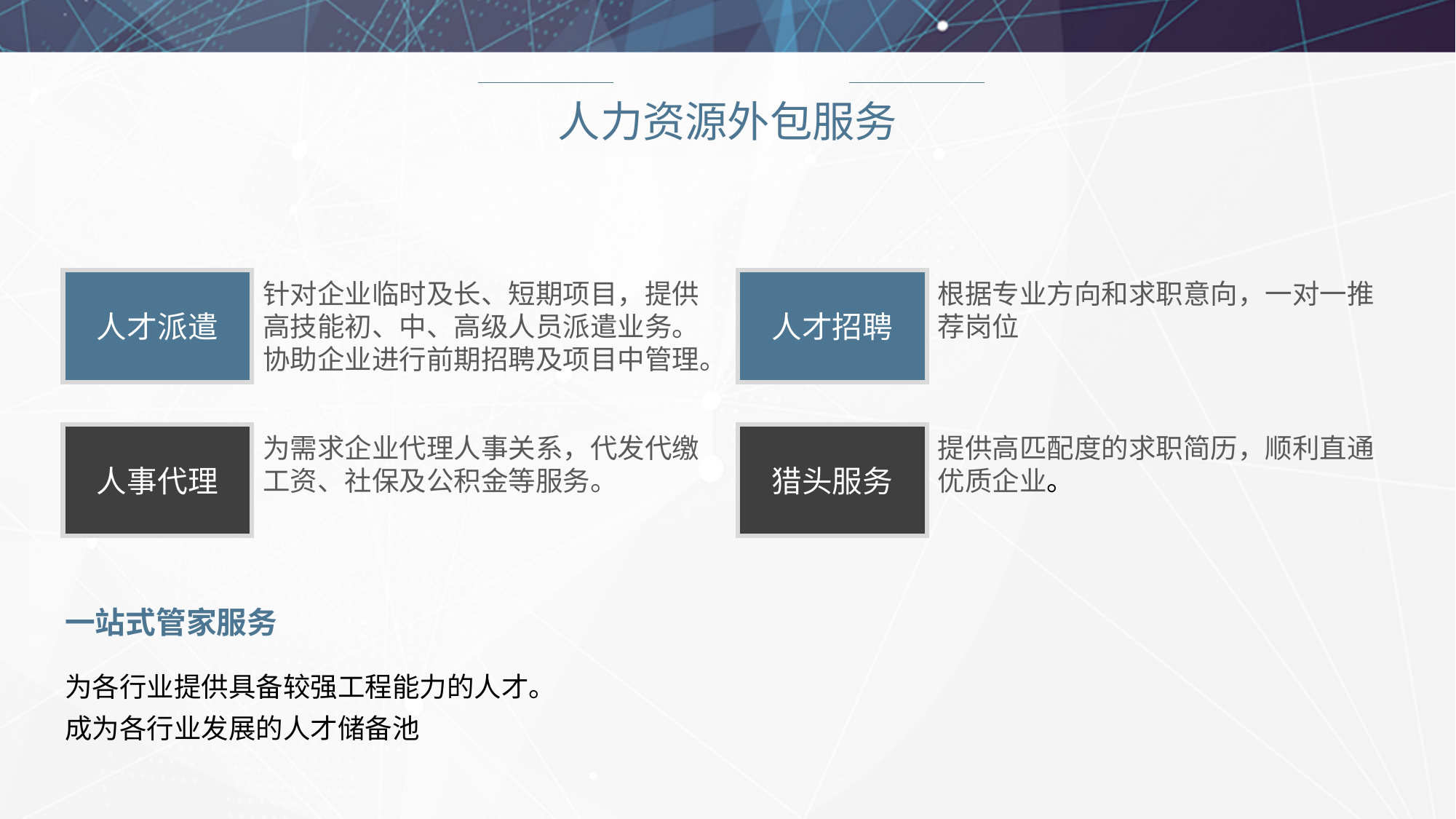

# 人力资源外包服务
人才派遣
人才招聘
针对企业临时及长、短期项目，提供高技能初、中、高级人员派遣业务。协助企业进行前期招聘及项目中管理。

根据专业方向和求职意向，一对一推荐岗位
猎头服务
人事代理
提供高匹配度的求职简历，顺利直通优质企业。
为需求企业代理人事关系，代发代缴工资、社保及公积金等服务。
一站式管家服务
为各行业提供具备较强工程能力的人才。
成为各行业发展的人才储备池